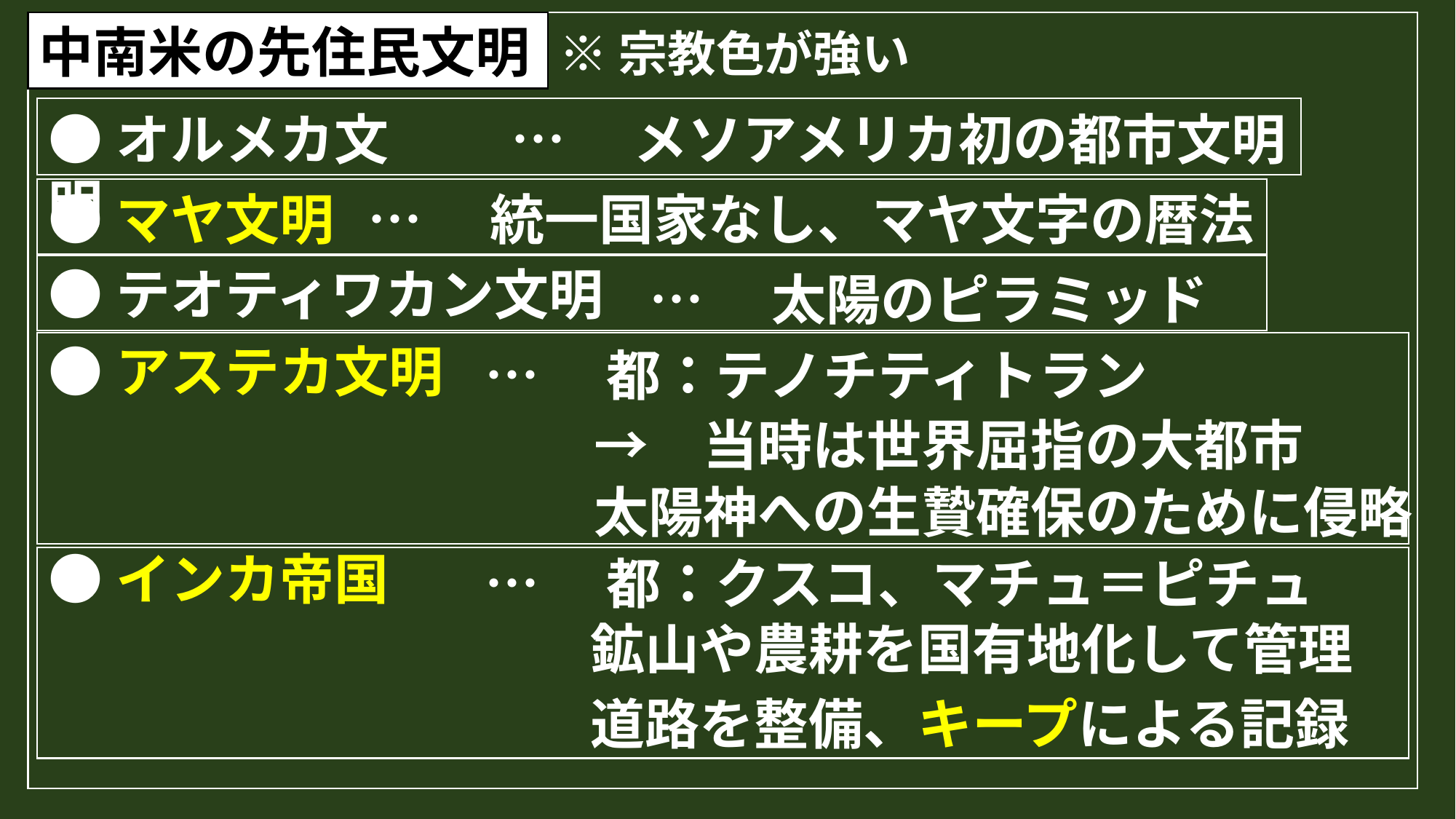

中南米の先住民文明

※宗教色が強い

●オルメカ文明
…　メソアメリカ初の都市文明

●マヤ文明
…　統一国家なし、マヤ文字の暦法

●テオティワカン文明
…　太陽のピラミッド
●アステカ文明

…　都：テノチティトラン
　　→　当時は世界屈指の大都市
　　太陽神への生贄確保のために侵略
●インカ帝国
…　都：クスコ、マチュ＝ピチュ

　　鉱山や農耕を国有地化して管理
　　道路を整備、キープによる記録